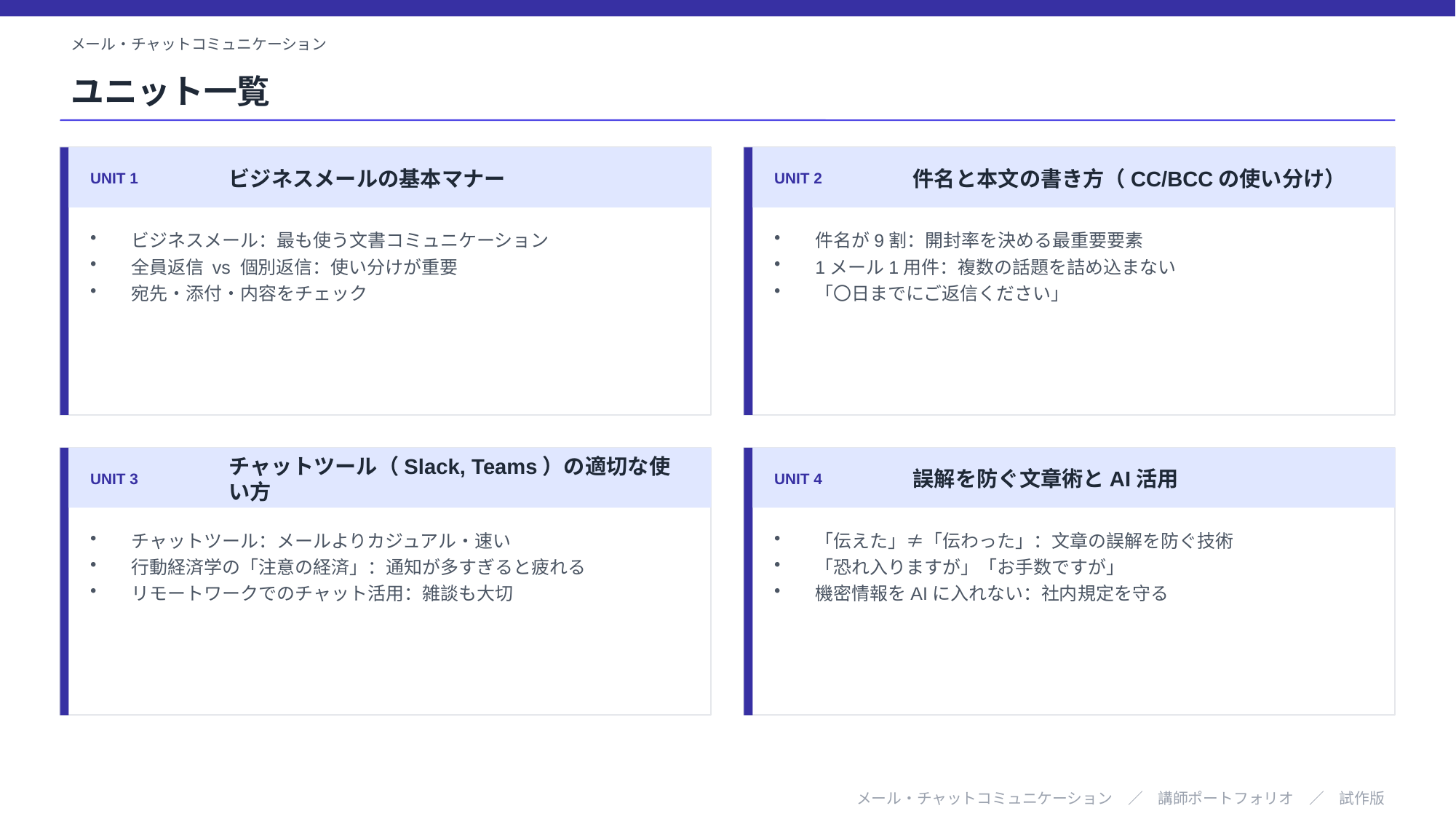

メール・チャットコミュニケーション
ユニット一覧

UNIT 1
ビジネスメールの基本マナー
UNIT 2
件名と本文の書き方（CC/BCCの使い分け）
ビジネスメール：最も使う文書コミュニケーション
全員返信 vs 個別返信：使い分けが重要
宛先・添付・内容をチェック
件名が9割：開封率を決める最重要要素
1メール1用件：複数の話題を詰め込まない
「〇日までにご返信ください」

UNIT 3
チャットツール（Slack, Teams）の適切な使い方
UNIT 4
誤解を防ぐ文章術とAI活用
チャットツール：メールよりカジュアル・速い
行動経済学の「注意の経済」：通知が多すぎると疲れる
リモートワークでのチャット活用：雑談も大切
「伝えた」≠「伝わった」：文章の誤解を防ぐ技術
「恐れ入りますが」「お手数ですが」
機密情報をAIに入れない：社内規定を守る
メール・チャットコミュニケーション　／　講師ポートフォリオ　／　試作版